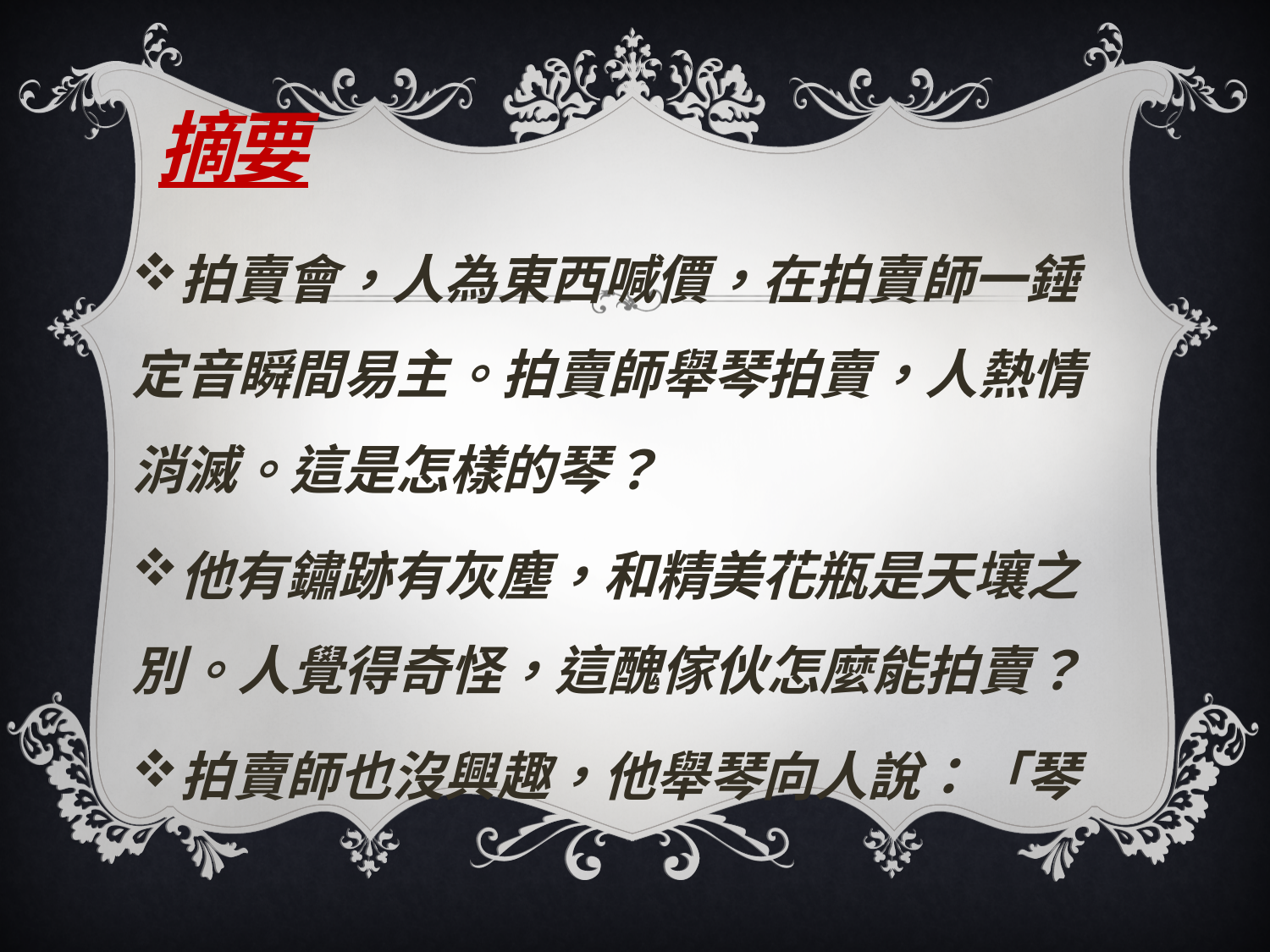

# 摘要
拍賣會，人為東西喊價，在拍賣師一錘定音瞬間易主。拍賣師舉琴拍賣，人熱情消滅。這是怎樣的琴？
他有鏽跡有灰塵，和精美花瓶是天壤之別。人覺得奇怪，這醜傢伙怎麼能拍賣？
拍賣師也沒興趣，他舉琴向人說：「琴